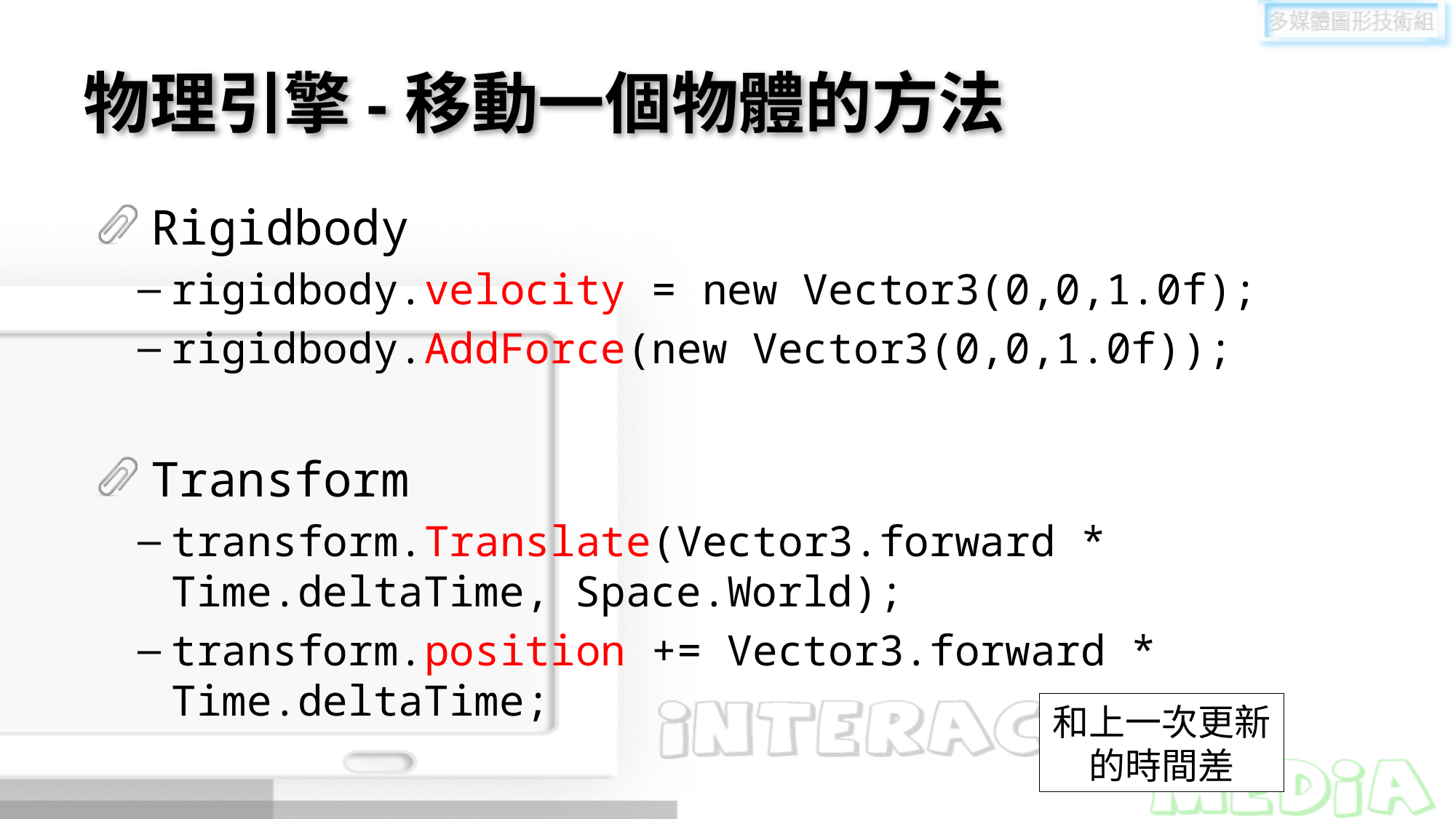

# 物理引擎-移動一個物體的方法
Rigidbody
rigidbody.velocity = new Vector3(0,0,1.0f);
rigidbody.AddForce(new Vector3(0,0,1.0f));

Transform
transform.Translate(Vector3.forward * Time.deltaTime, Space.World);
transform.position += Vector3.forward * Time.deltaTime;
和上一次更新的時間差